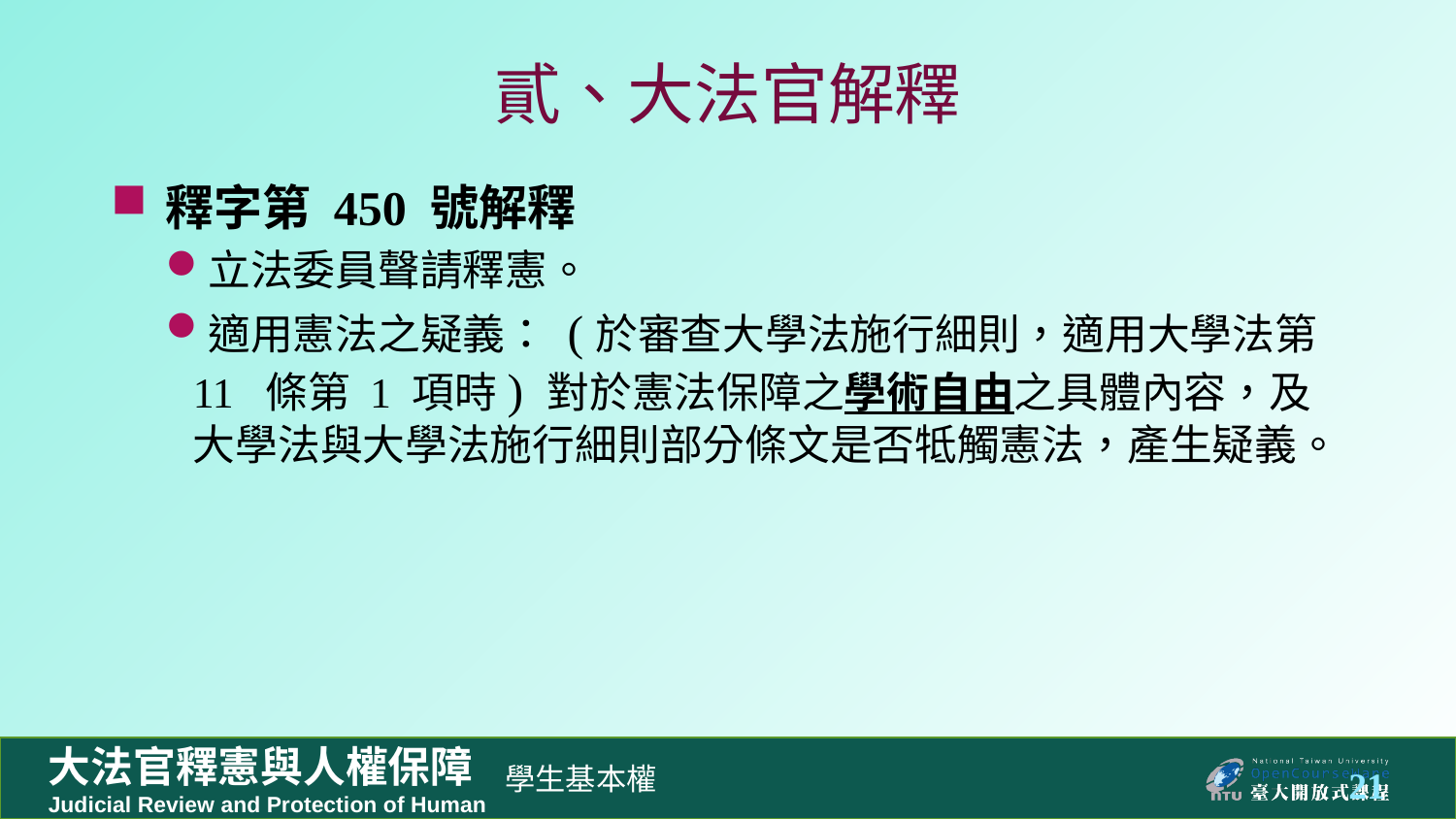

# 貳、大法官解釋
釋字第 450 號解釋
立法委員聲請釋憲。
適用憲法之疑義： (於審查大學法施行細則，適用大學法第 11  條第 1 項時) 對於憲法保障之學術自由之具體內容，及大學法與大學法施行細則部分條文是否牴觸憲法，產生疑義。